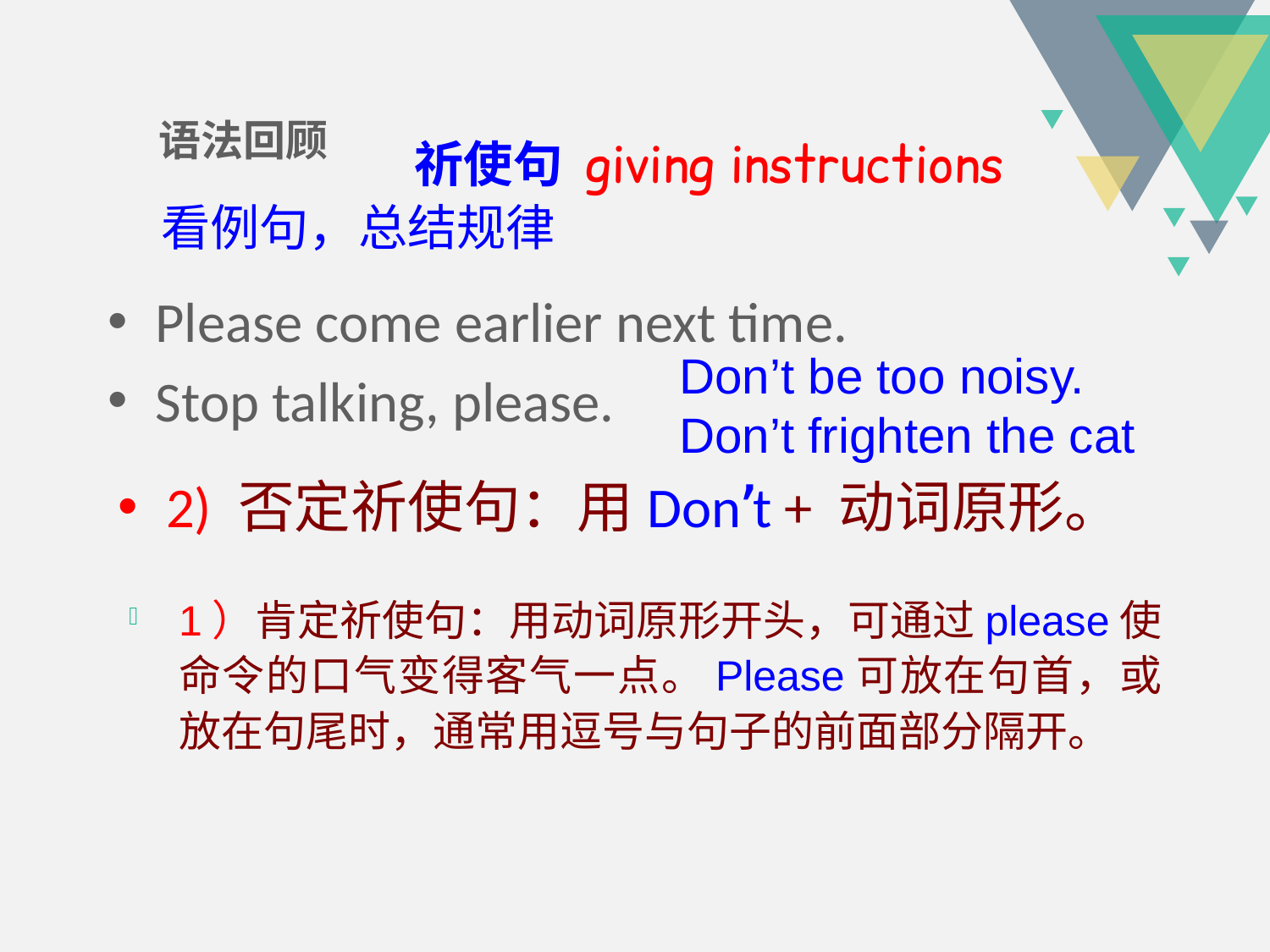

语法回顾
祈使句 giving instructions
看例句，总结规律

Please come earlier next time.
Stop talking, please.

Don’t be too noisy.
Don’t frighten the cat
2) 否定祈使句：用Don’t + 动词原形。
1）肯定祈使句：用动词原形开头，可通过please使命令的口气变得客气一点。Please可放在句首，或放在句尾时，通常用逗号与句子的前面部分隔开。